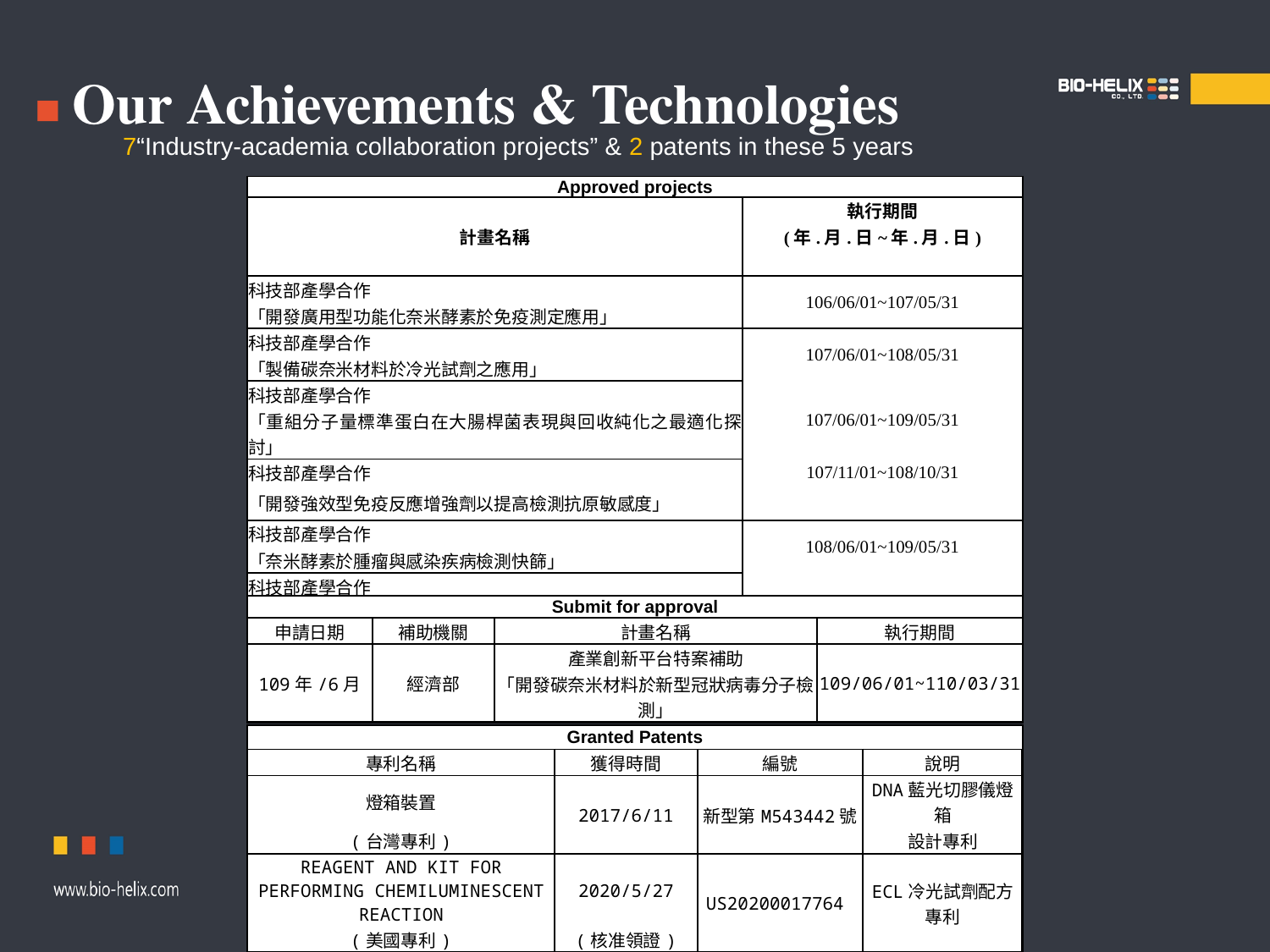

■ Our Achievements & Technologies
7“Industry-academia collaboration projects” & 2 patents in these 5 years
| Approved projects |  |
| --- | --- |
| 計畫名稱 | 執行期間 |
|  | (年.月.日~年.月.日) |
|  |  |
| 科技部產學合作 | 106/06/01~107/05/31 |
| 「開發廣用型功能化奈米酵素於免疫測定應用」 |  |
| 科技部產學合作 | 107/06/01~108/05/31 |
| 「製備碳奈米材料於冷光試劑之應用」 |  |
| 科技部產學合作 | 107/06/01~109/05/31 |
| 「重組分子量標準蛋白在大腸桿菌表現與回收純化之最適化探討」 |  |
| 科技部產學合作 | 107/11/01~108/10/31 |
| 「開發強效型免疫反應增強劑以提高檢測抗原敏感度」 |  |
| 科技部產學合作 | 108/06/01~109/05/31 |
| 「奈米酵素於腫瘤與感染疾病檢測快篩」 |  |
| 科技部產學合作 | 109/06/01~110/5/31 |
| 「重組分子量標準蛋白的量產與其染色之最適化探討」 |  |
| Submit for approval |  |  |  |
| --- | --- | --- | --- |
| 申請日期 | 補助機關 | 計畫名稱 | 執行期間 |
| 109年/6月 | 經濟部 | 產業創新平台特案補助 | 109/06/01~110/03/31 |
|  |  | 「開發碳奈米材料於新型冠狀病毒分子檢測」 |  |
| Granted Patents |  |  |  |
| --- | --- | --- | --- |
| 專利名稱 | 獲得時間 | 編號 | 說明 |
| 燈箱裝置 | 2017/6/11 | 新型第M543442號 | DNA藍光切膠儀燈箱 |
| (台灣專利) |  |  | 設計專利 |
| REAGENT AND KIT FOR PERFORMING CHEMILUMINESCENT REACTION | 2020/5/27 | US20200017764 | ECL冷光試劑配方專利 |
| (美國專利) | (核准領證) |  |  |